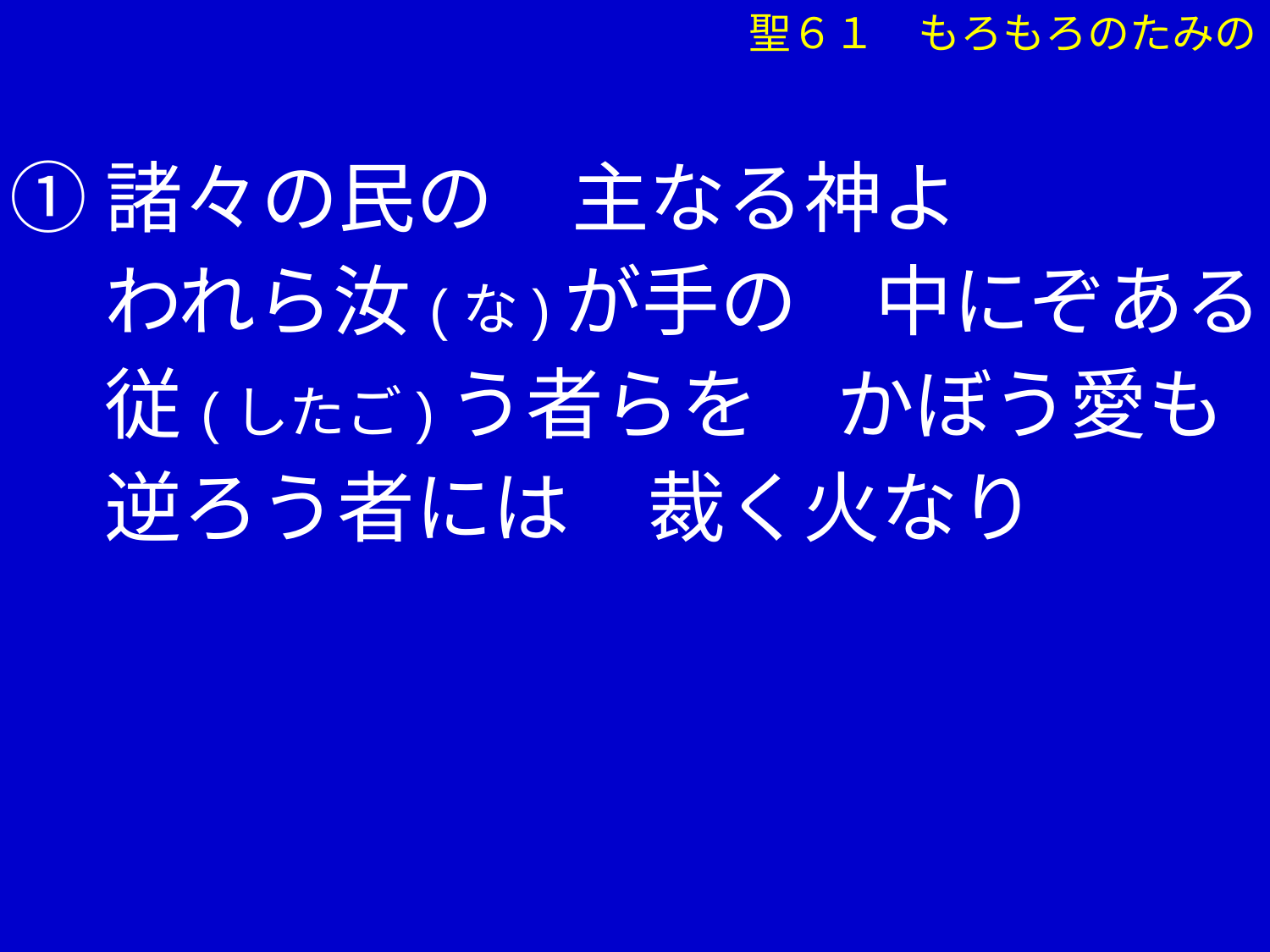

聖６１　もろもろのたみの
①諸々の民の　主なる神よ
　 われら汝(な)が手の　中にぞある
　 従(したご)う者らを　かぼう愛も
　 逆ろう者には　裁く火なり